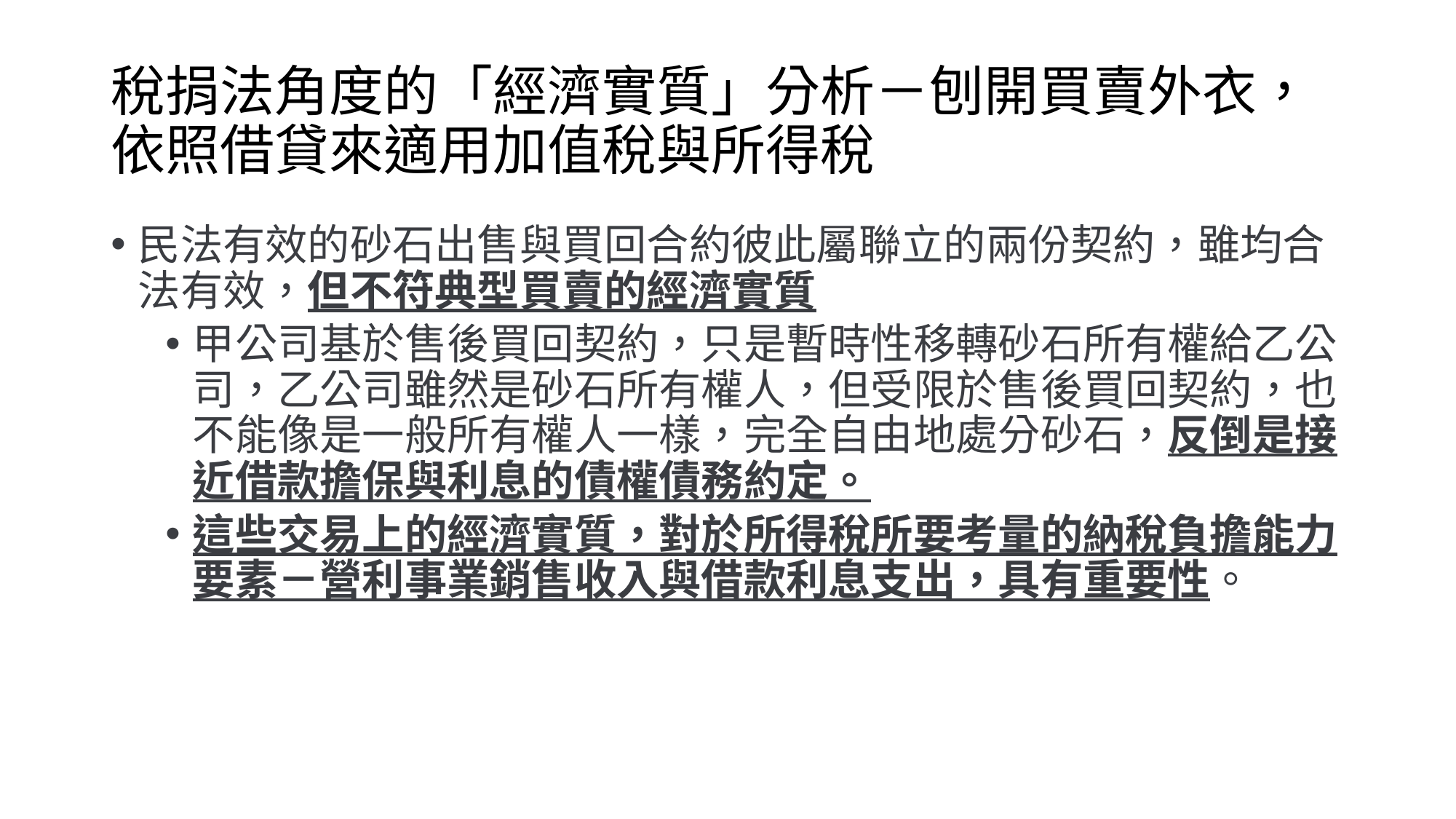

# 稅捐法角度的「經濟實質」分析－刨開買賣外衣，依照借貸來適用加值稅與所得稅
民法有效的砂石出售與買回合約彼此屬聯立的兩份契約，雖均合法有效，但不符典型買賣的經濟實質
甲公司基於售後買回契約，只是暫時性移轉砂石所有權給乙公司，乙公司雖然是砂石所有權人，但受限於售後買回契約，也不能像是一般所有權人一樣，完全自由地處分砂石，反倒是接近借款擔保與利息的債權債務約定。
這些交易上的經濟實質，對於所得稅所要考量的納稅負擔能力要素－營利事業銷售收入與借款利息支出，具有重要性。